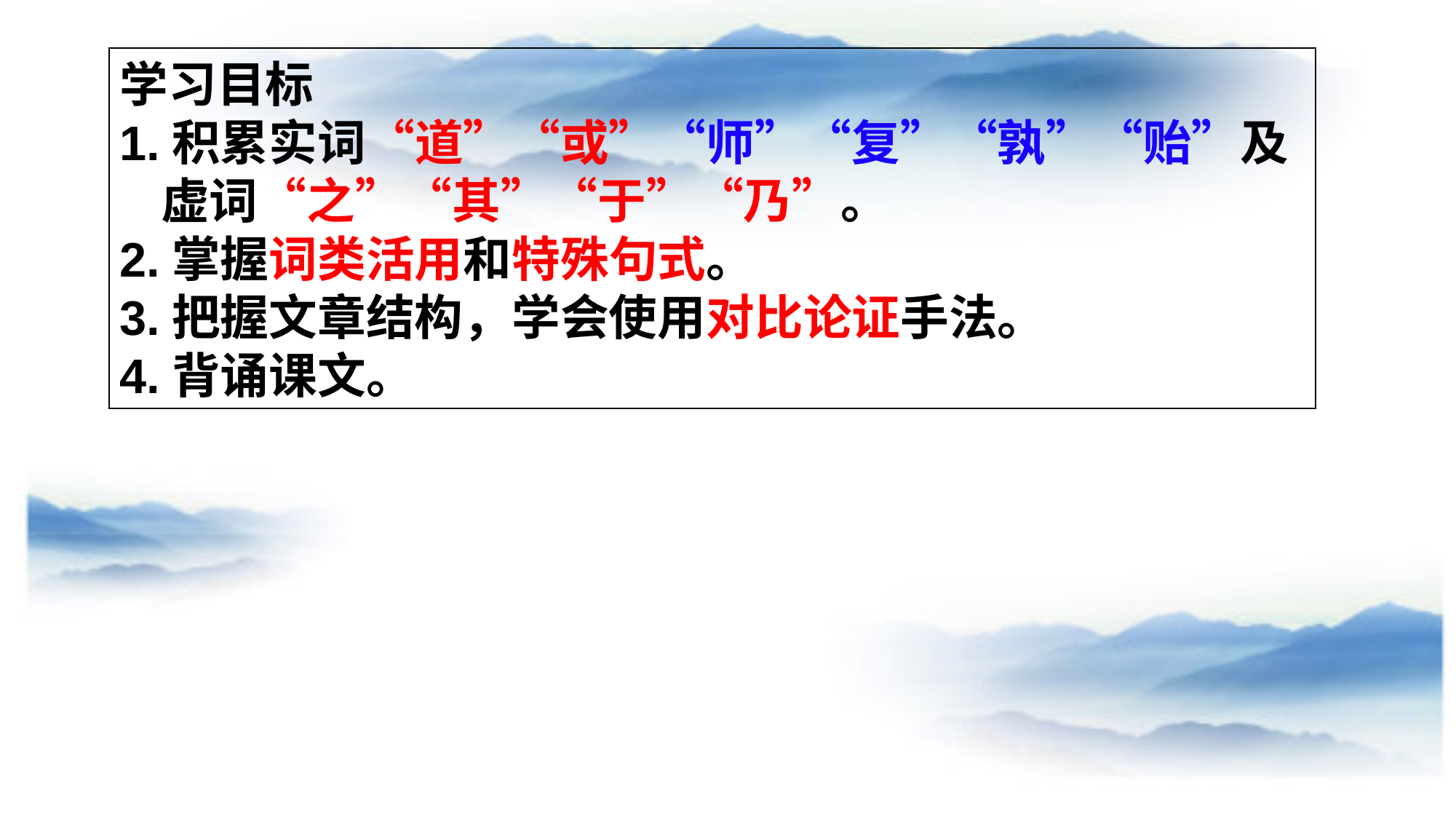

学习目标
1.积累实词“道”“或”“师”“复”“孰”“贻”及虚词“之”“其”“于”“乃”。
2.掌握词类活用和特殊句式。
3.把握文章结构，学会使用对比论证手法。
4.背诵课文。